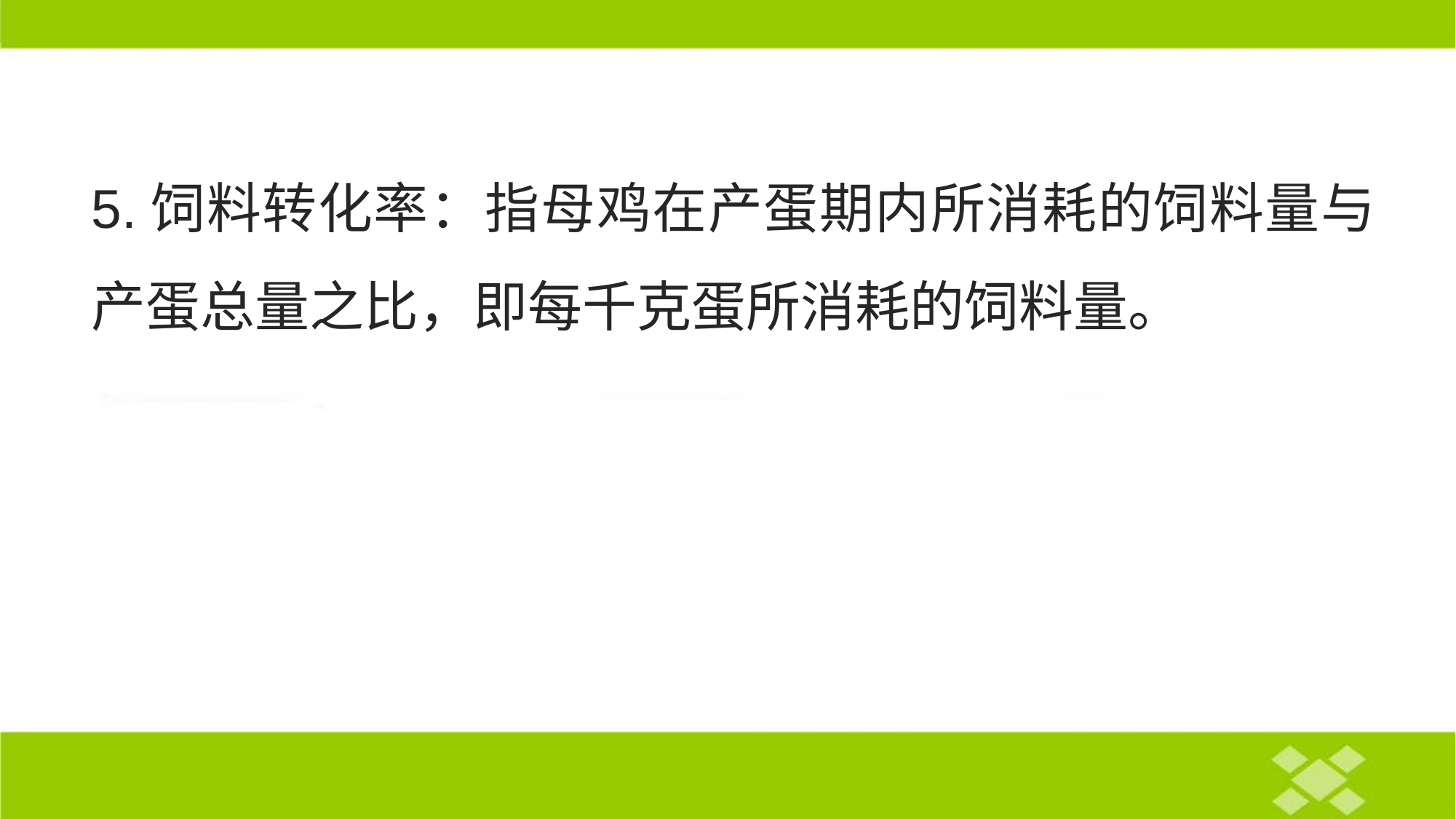

5.饲料转化率：指母鸡在产蛋期内所消耗的饲料量与产蛋总量之比，即每千克蛋所消耗的饲料量。